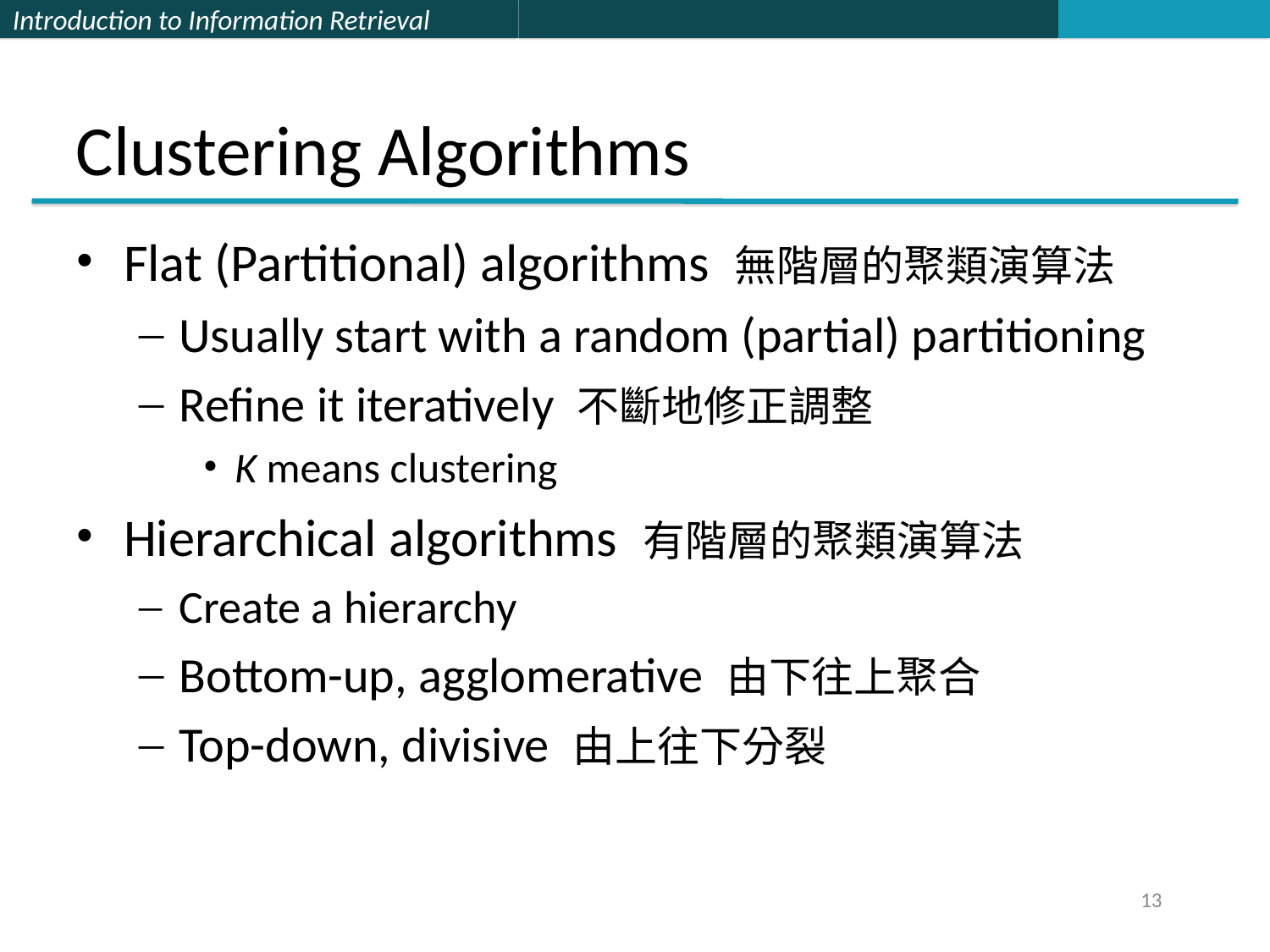

# Clustering Algorithms
Flat (Partitional) algorithms 無階層的聚類演算法
Usually start with a random (partial) partitioning
Refine it iteratively 不斷地修正調整
K means clustering
Hierarchical algorithms 有階層的聚類演算法
Create a hierarchy
Bottom-up, agglomerative 由下往上聚合
Top-down, divisive 由上往下分裂
13